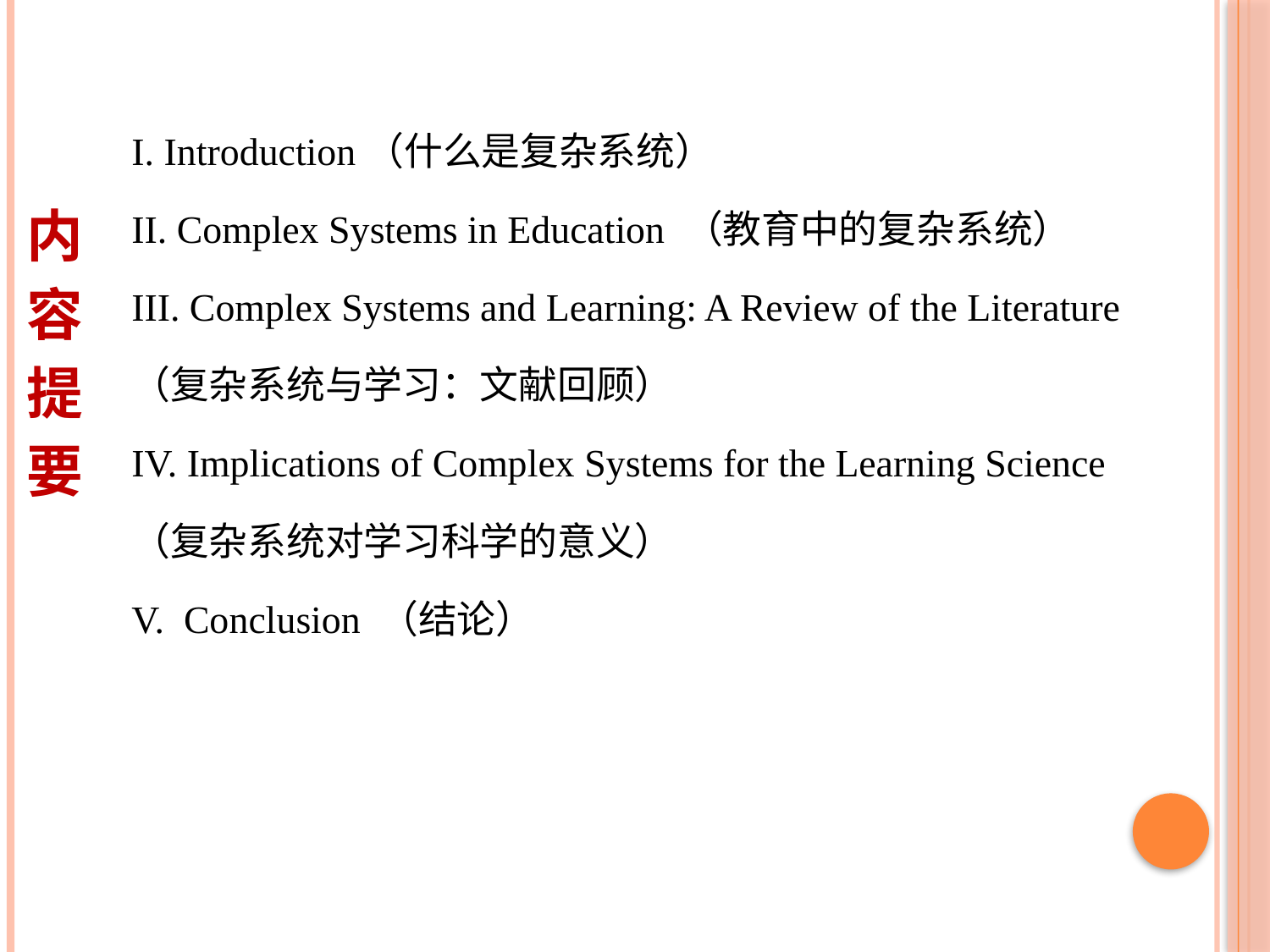

I. Introduction（什么是复杂系统）
II. Complex Systems in Education （教育中的复杂系统）
III. Complex Systems and Learning: A Review of the Literature
（复杂系统与学习：文献回顾）
IV. Implications of Complex Systems for the Learning Science
（复杂系统对学习科学的意义）
V.  Conclusion （结论）

内
容
提
要